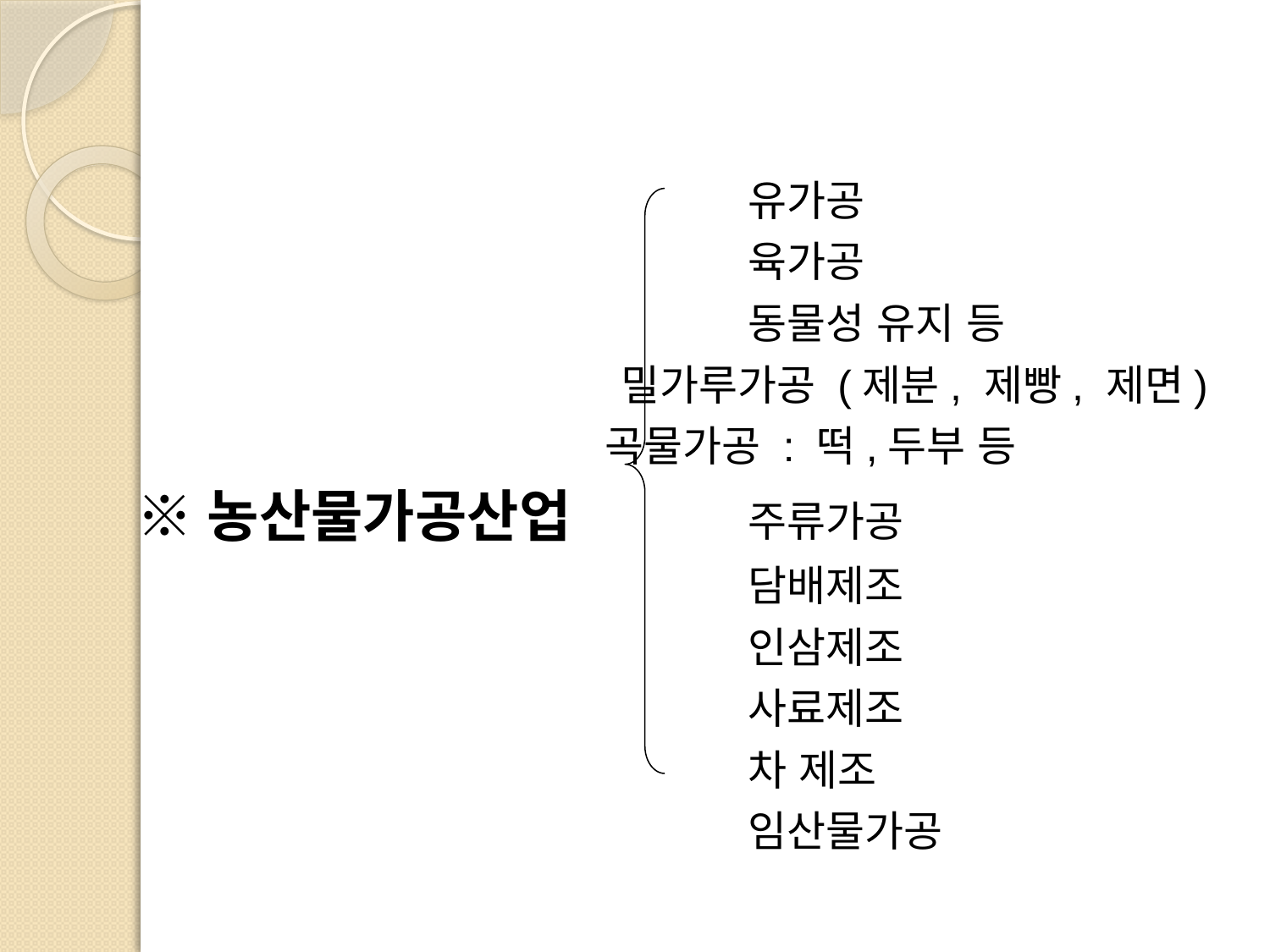

유가공
 						육가공
						동물성 유지 등
				         	밀가루가공 (제분, 제빵, 제면)
                                            곡물가공 : 떡,두부 등
    ※농산물가공산업    	주류가공
						담배제조
						인삼제조
						사료제조
						차 제조
						임산물가공